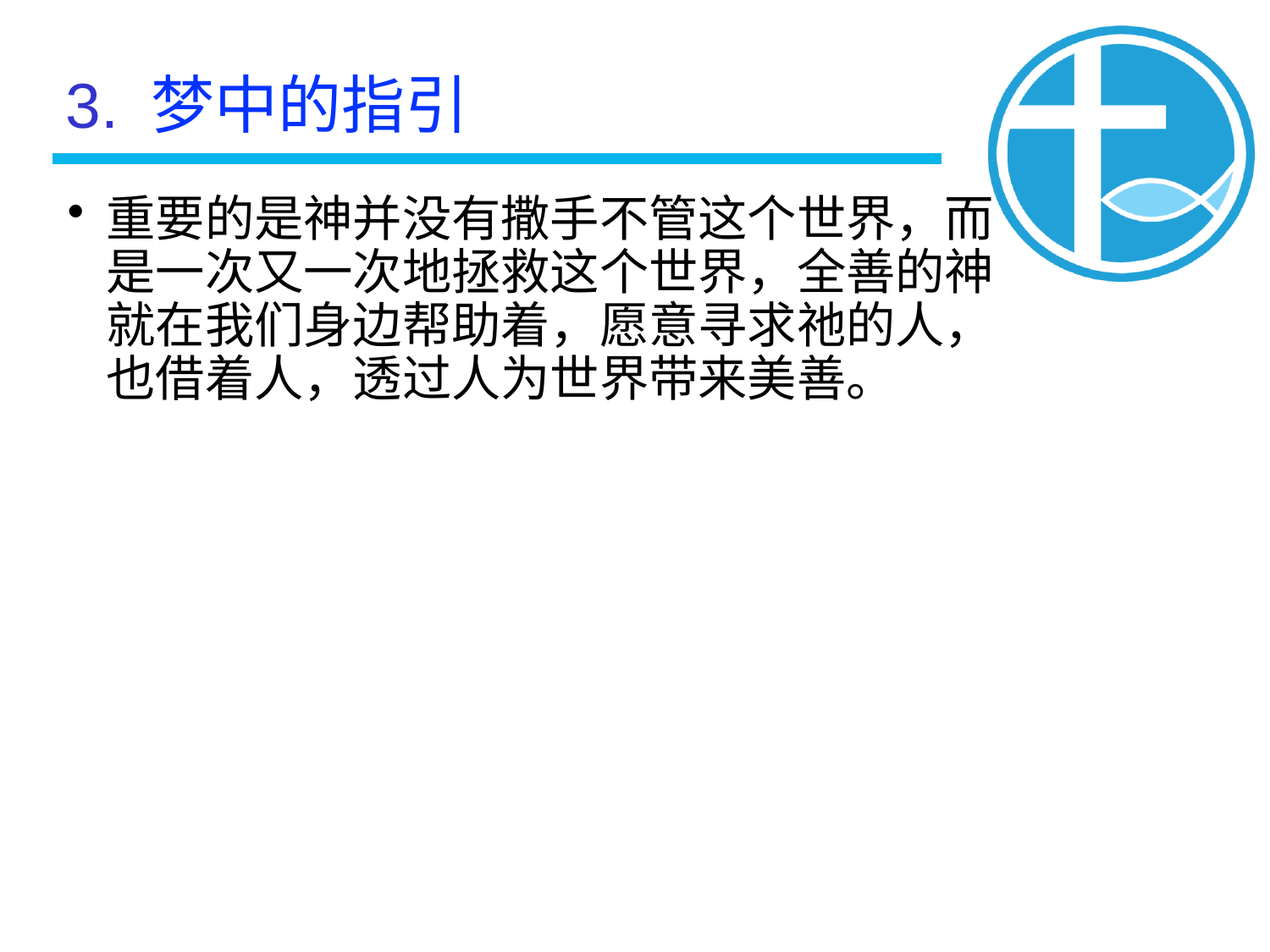

3. 梦中的指引
重要的是神并没有撒手不管这个世界，而是一次又一次地拯救这个世界，全善的神就在我们身边帮助着，愿意寻求祂的人，也借着人，透过人为世界带来美善。